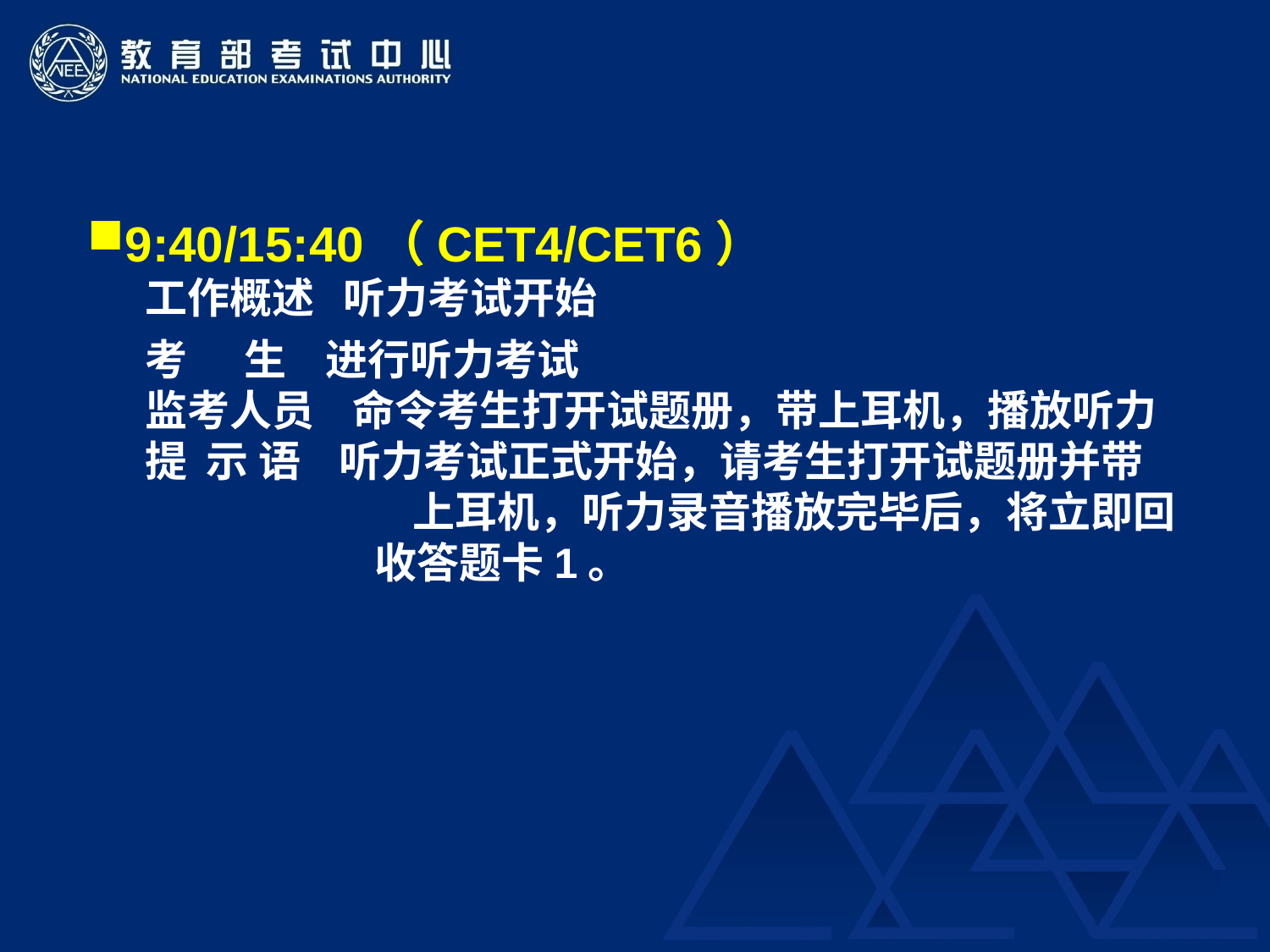

9:40/15:40（CET4/CET6）
     工作概述   听力考试开始
     考      生    进行听力考试
     监考人员    命令考生打开试题册，带上耳机，播放听力
     提  示 语    听力考试正式开始，请考生打开试题册并带          上耳机，听力录音播放完毕后，将立即回收答题卡1。